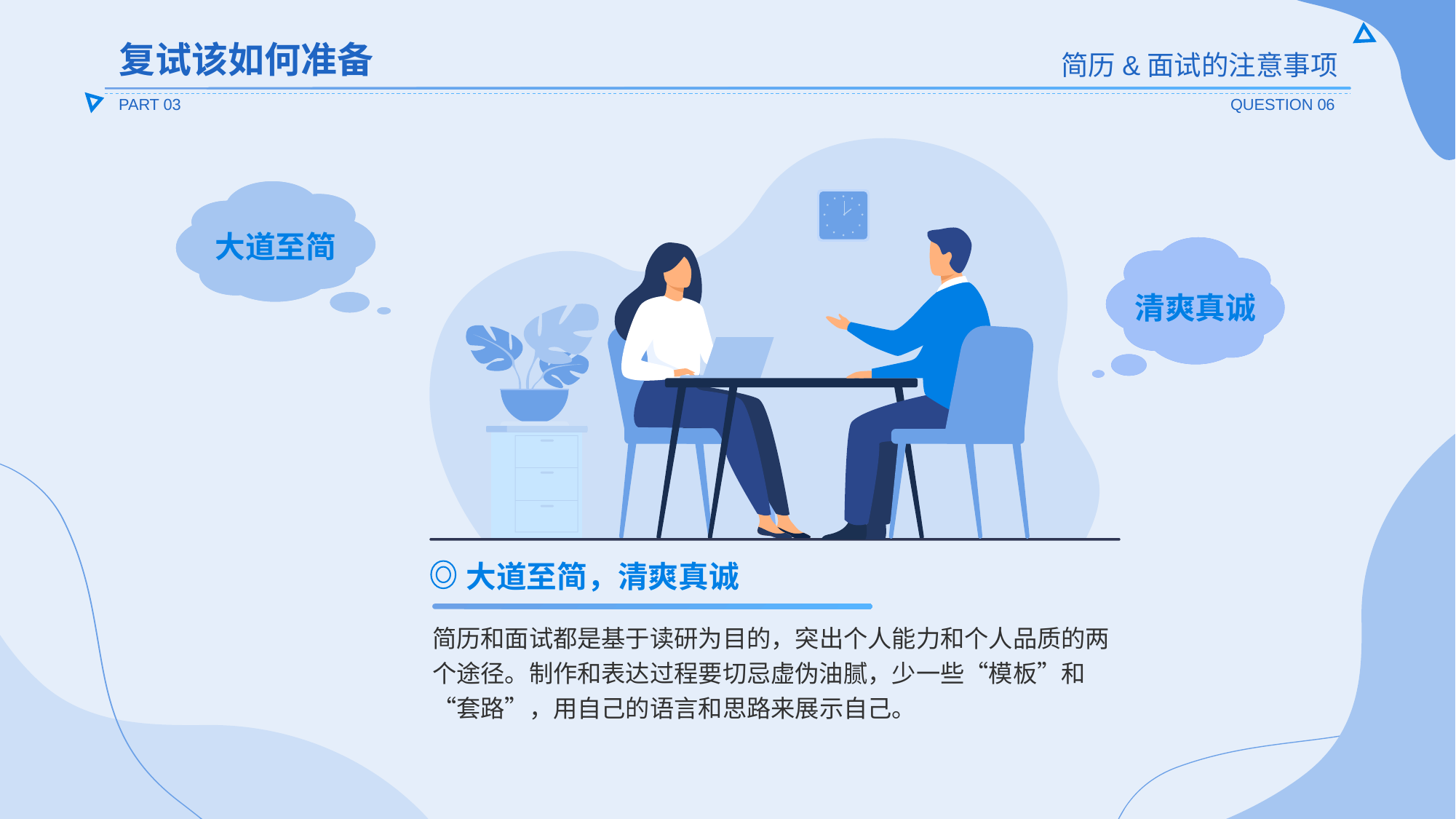

复试该如何准备
简历&面试的注意事项
PART 03
QUESTION 06

大道至简

清爽真诚
大道至简，清爽真诚

简历和面试都是基于读研为目的，突出个人能力和个人品质的两个途径。制作和表达过程要切忌虚伪油腻，少一些“模板”和“套路”，用自己的语言和思路来展示自己。